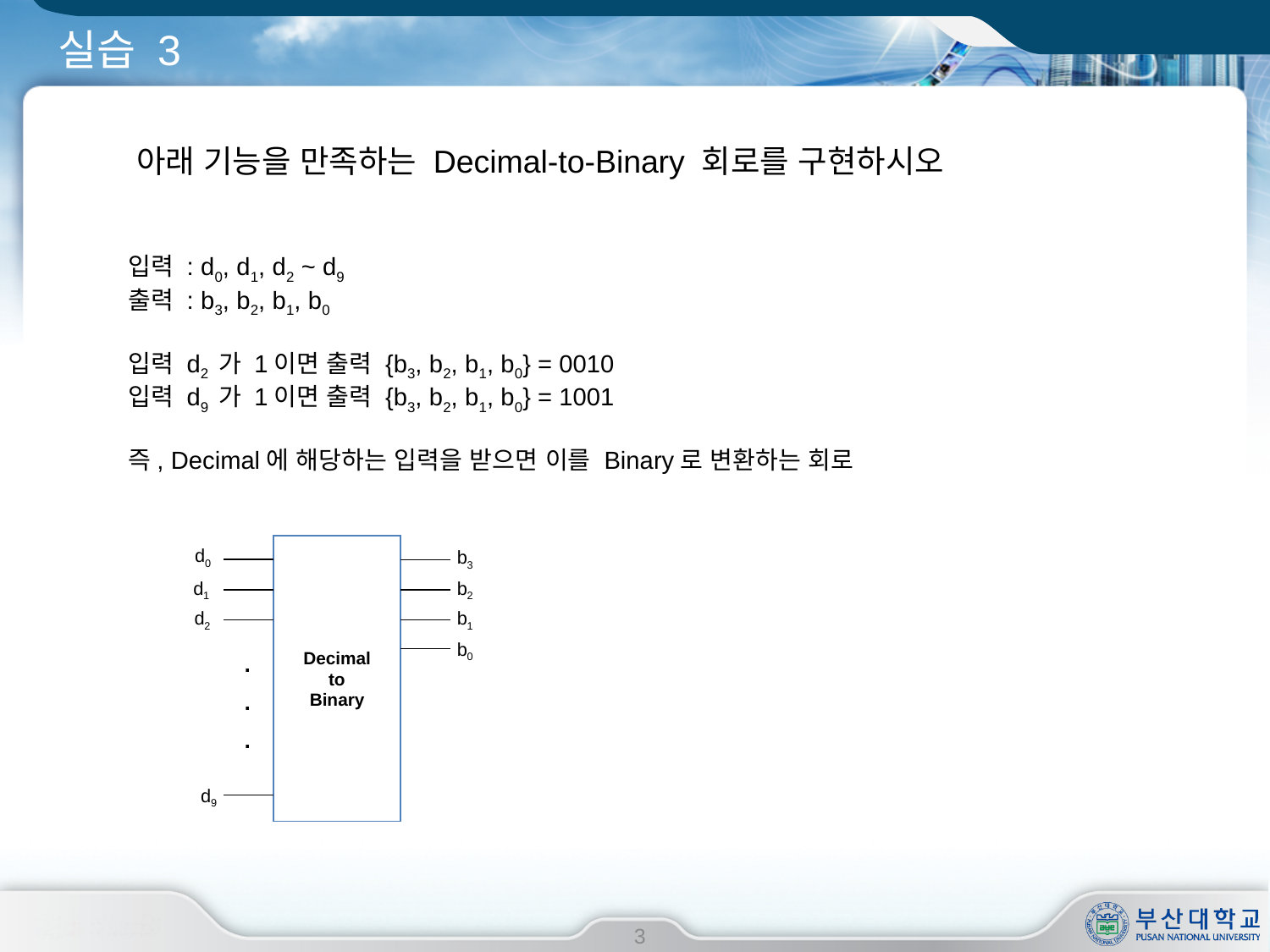

# 실습 3
아래 기능을 만족하는 Decimal-to-Binary 회로를 구현하시오
입력 : d0, d1, d2 ~ d9
출력 : b3, b2, b1, b0

입력 d2 가 1이면 출력 {b3, b2, b1, b0} = 0010
입력 d9 가 1이면 출력 {b3, b2, b1, b0} = 1001

즉, Decimal에 해당하는 입력을 받으면 이를 Binary로 변환하는 회로
Decimal
to
Binary
d0
b3
d1
b2
d2
b1
b0
.
.
.
d9
3